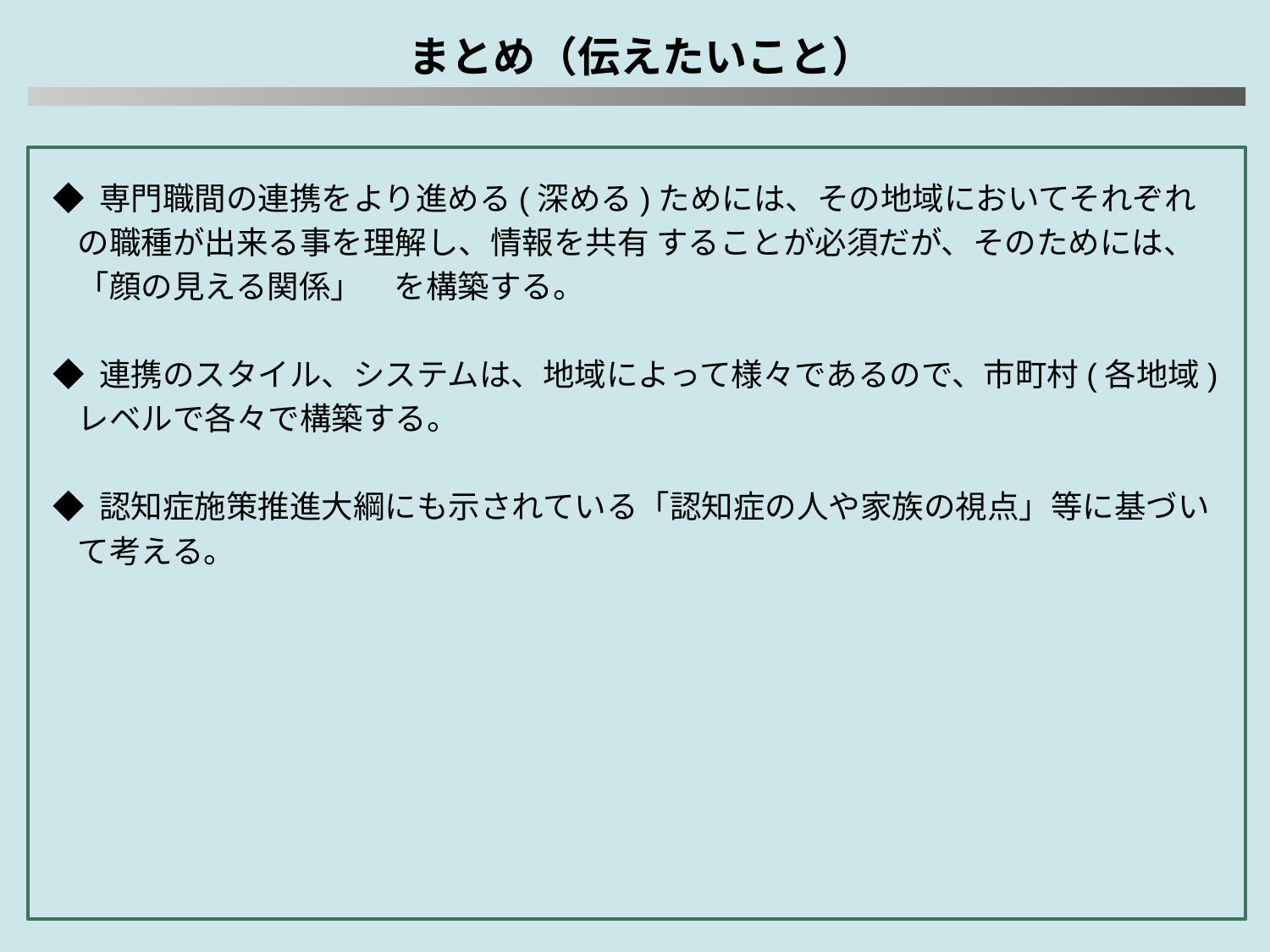

まとめ（伝えたいこと）

◆ 専門職間の連携をより進める(深める)ためには、その地域においてそれぞれの職種が出来る事を理解し、情報を共有 することが必須だが、そのためには、「顔の見える関係」　を構築する。

◆ 連携のスタイル、システムは、地域によって様々であるので、市町村(各地域)レベルで各々で構築する。

◆ 認知症施策推進大綱にも示されている「認知症の人や家族の視点」等に基づいて考える。